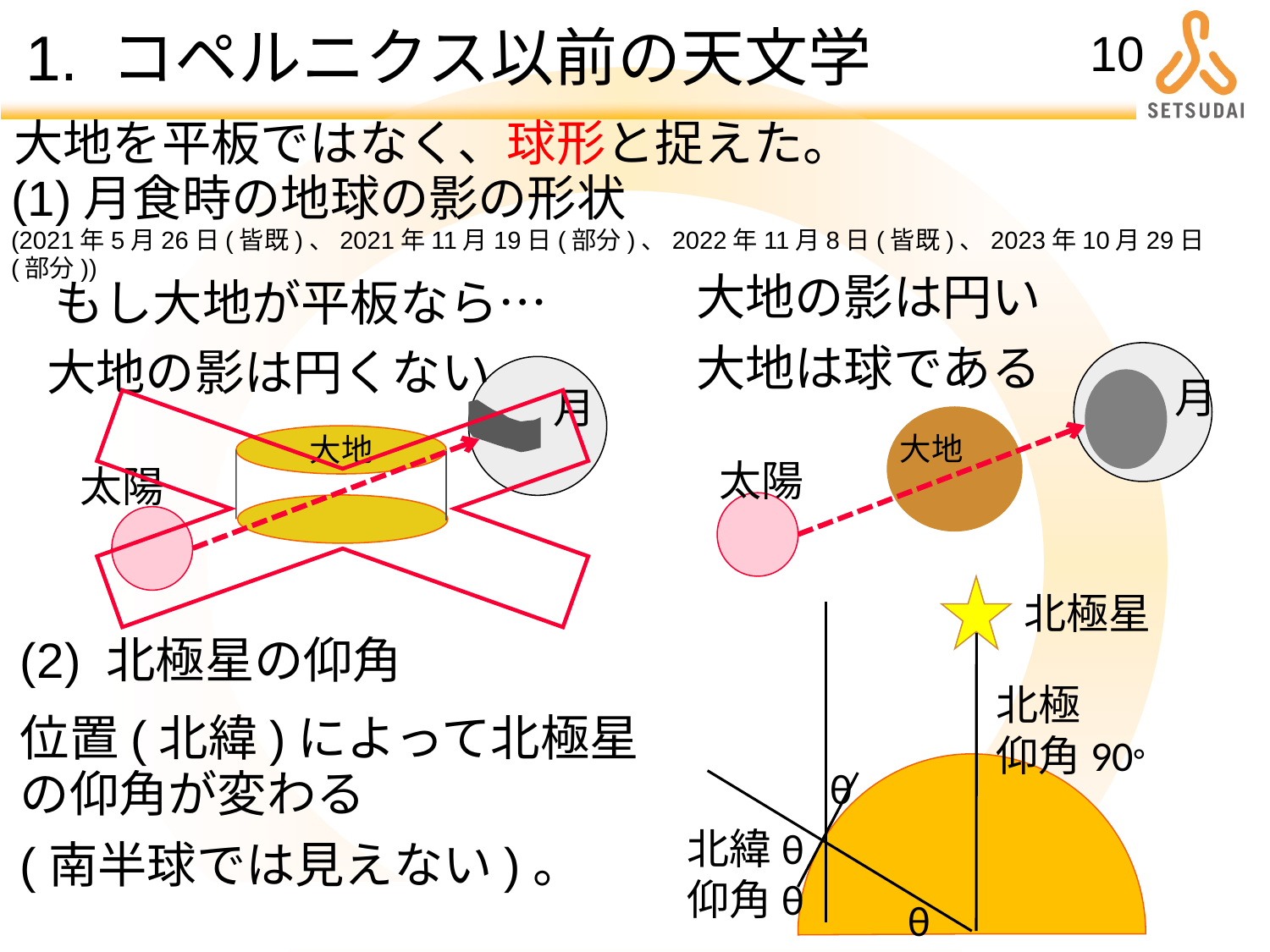

# 1. コペルニクス以前の天文学
10
大地を平板ではなく、球形と捉えた。
(1)月食時の地球の影の形状

(2021年5月26日(皆既)、2021年11月19日(部分)、2022年11月8日(皆既)、2023年10月29日(部分))

大地の影は円い
大地は球である

もし大地が平板なら…

大地の影は円くない

月

月

大地
大地

太陽
太陽

北極星
北極
仰角90°
θ
北緯θ
仰角θ
θ
(2) 北極星の仰角

位置(北緯)によって北極星の仰角が変わる
(南半球では見えない)。